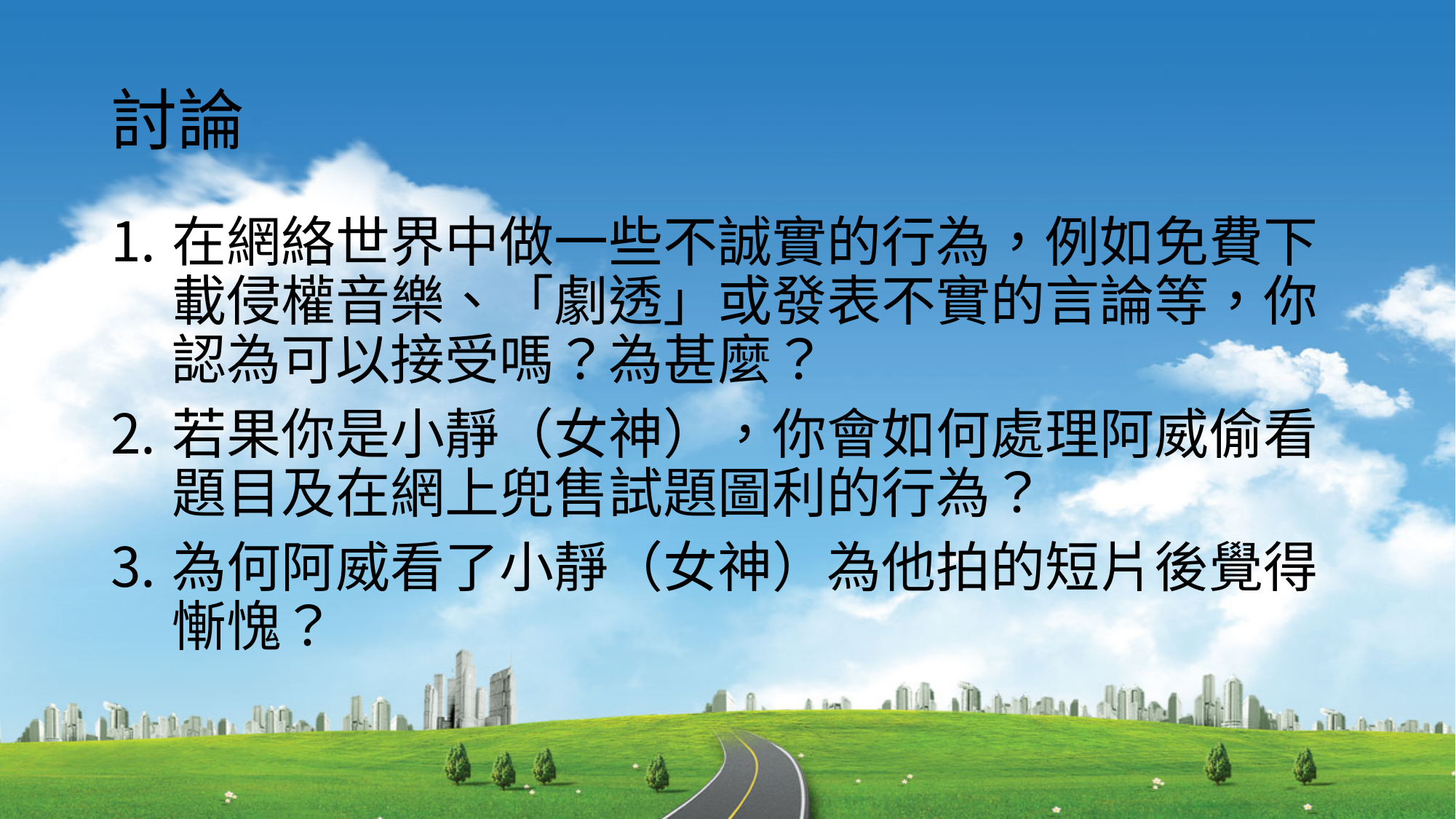

# 討論
在網絡世界中做一些不誠實的行為，例如免費下載侵權音樂、「劇透」或發表不實的言論等，你認為可以接受嗎？為甚麼？
若果你是小靜（女神），你會如何處理阿威偷看題目及在網上兜售試題圖利的行為？
為何阿威看了小靜（女神）為他拍的短片後覺得慚愧？